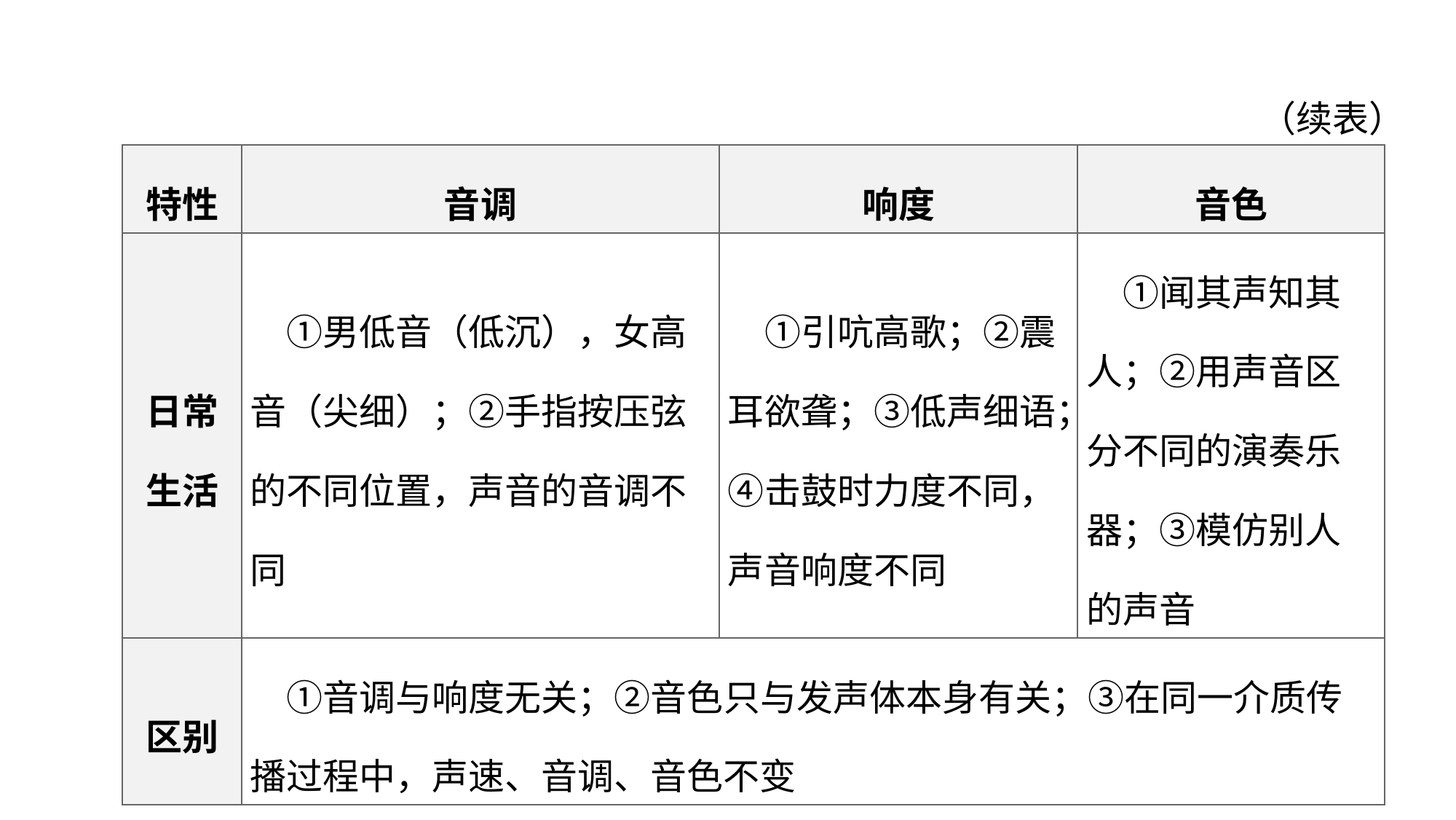

（续表）
| 特性 | 音调 | 响度 | 音色 |
| --- | --- | --- | --- |
| 日常生活 | ①男低音（低沉），女高音（尖细）；②手指按压弦的不同位置，声音的音调不同 | ①引吭高歌；②震耳欲聋；③低声细语；④击鼓时力度不同，声音响度不同 | ①闻其声知其人；②用声音区分不同的演奏乐器；③模仿别人的声音 |
| 区别 | ①音调与响度无关；②音色只与发声体本身有关；③在同一介质传播过程中，声速、音调、音色不变 |  |  |
教材梳理 夯实基础